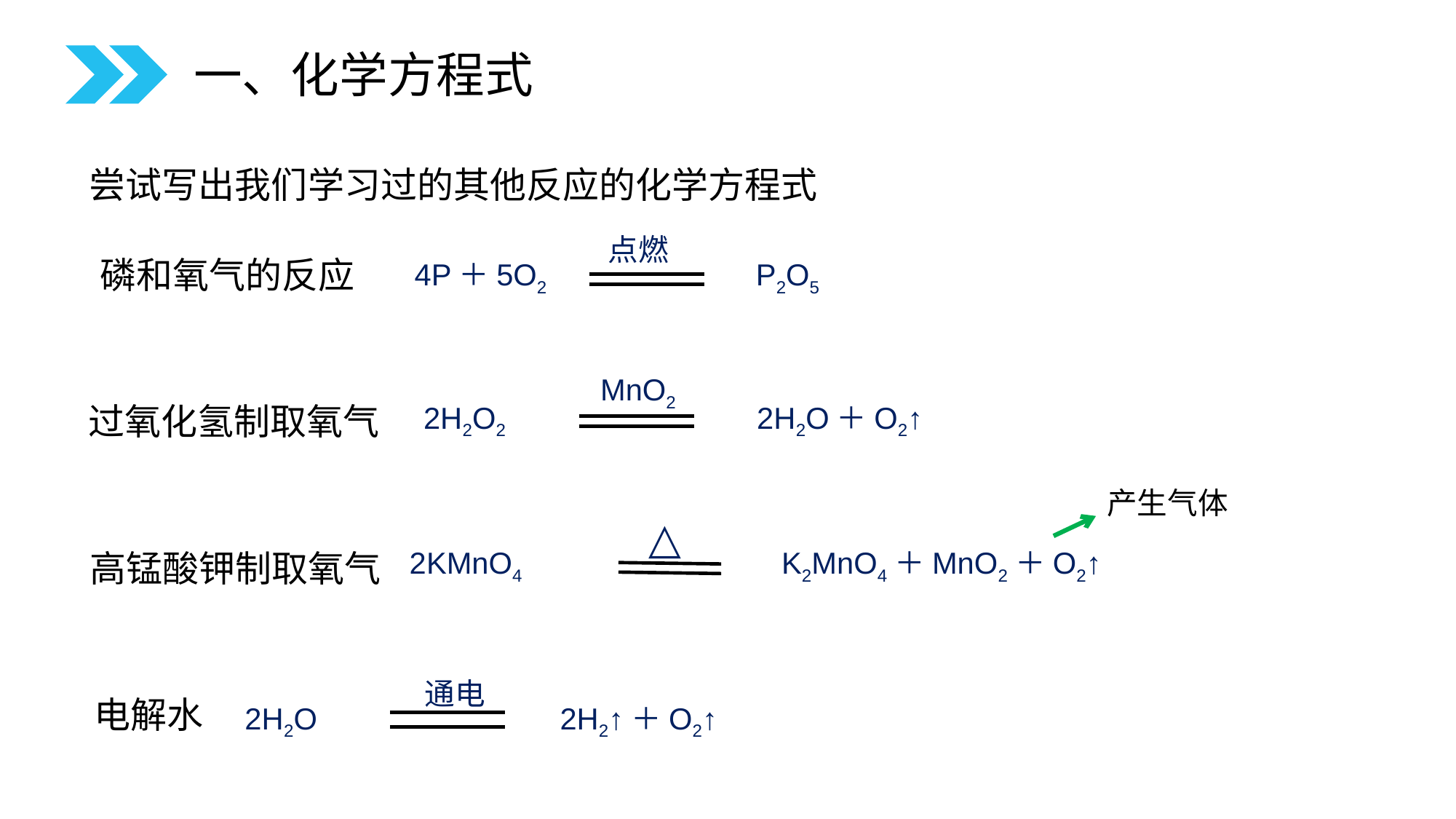

一、化学方程式
尝试写出我们学习过的其他反应的化学方程式
点燃
4P＋5O2                         P2O5
磷和氧气的反应
MnO2
2H2O2                              2H2O＋O2↑
过氧化氢制取氧气
产生气体
△
2KMnO4                               K2MnO4＋MnO2＋O2↑
高锰酸钾制取氧气
通电
2H2O                             2H2↑＋O2↑
电解水